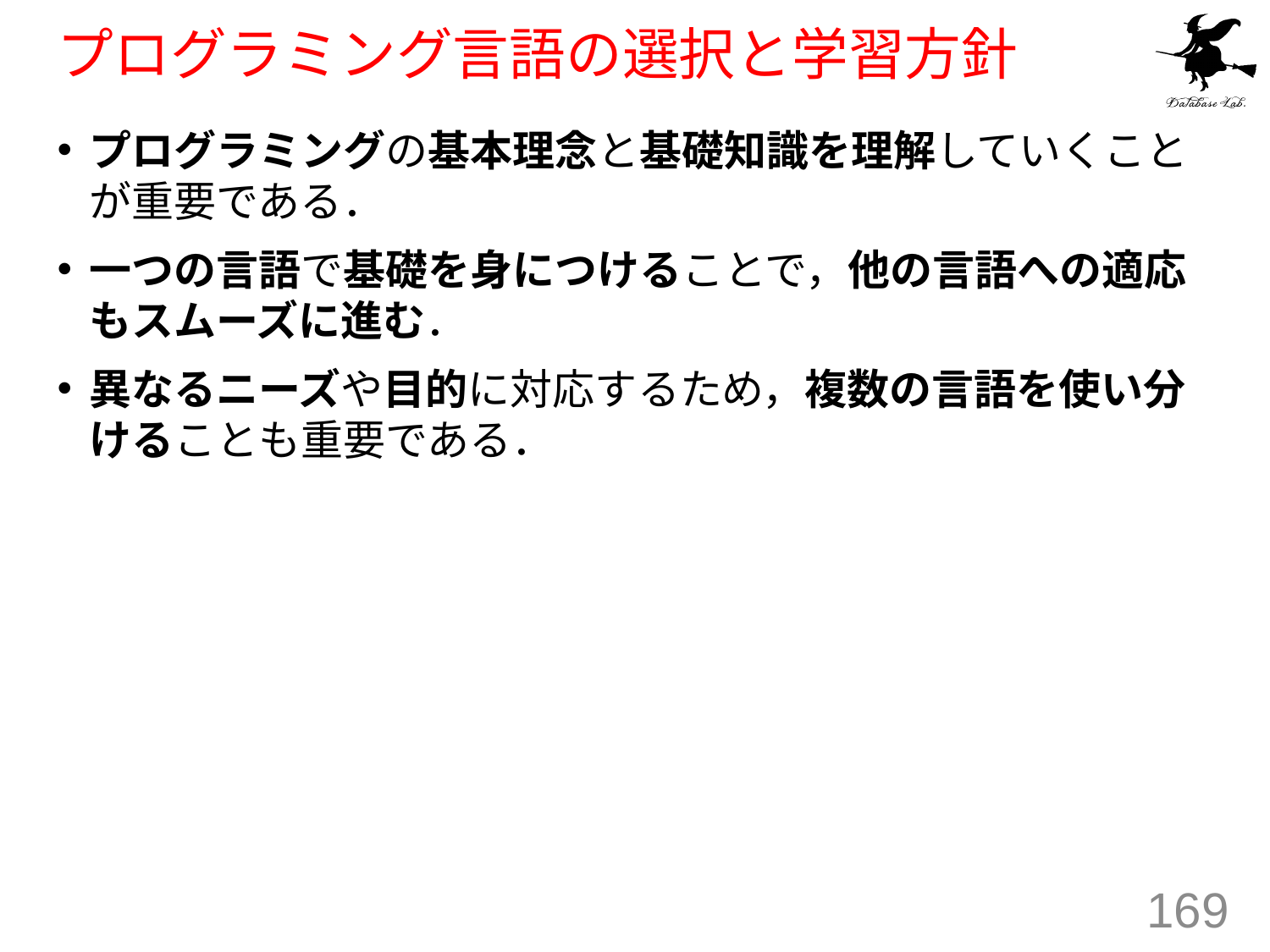

# プログラミング言語の選択と学習方針
プログラミングの基本理念と基礎知識を理解していくことが重要である．
一つの言語で基礎を身につけることで，他の言語への適応もスムーズに進む．
異なるニーズや目的に対応するため，複数の言語を使い分けることも重要である．
169